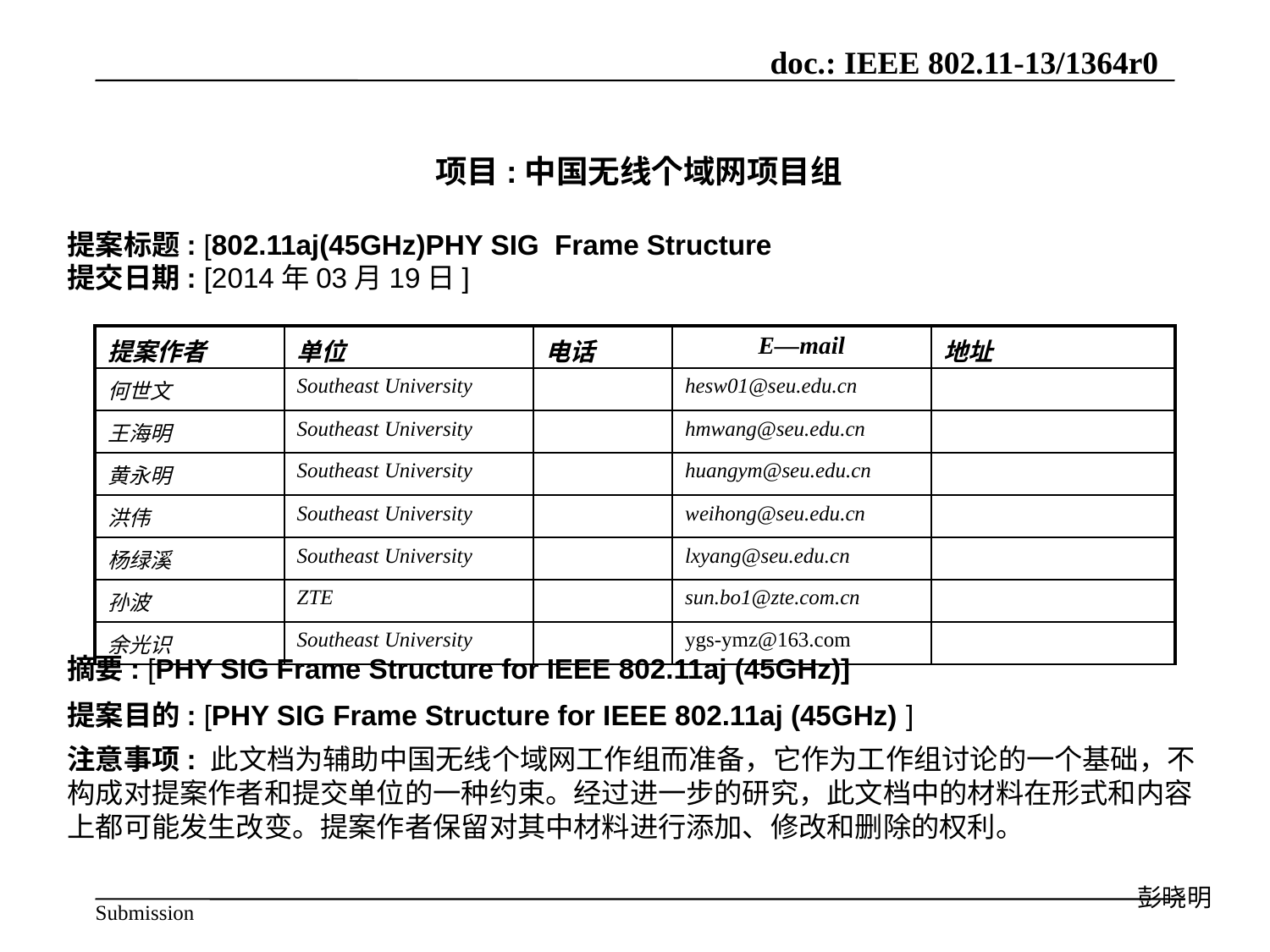

项目:中国无线个域网项目组

提案标题: [802.11aj(45GHz)PHY SIG  Frame Structure
提交日期: [2014年03月19日]

摘要: [PHY SIG Frame Structure for IEEE 802.11aj (45GHz)]
提案目的: [PHY SIG Frame Structure for IEEE 802.11aj (45GHz) ]
注意事项: 此文档为辅助中国无线个域网工作组而准备，它作为工作组讨论的一个基础，不构成对提案作者和提交单位的一种约束。经过进一步的研究，此文档中的材料在形式和内容上都可能发生改变。提案作者保留对其中材料进行添加、修改和删除的权利。

| 提案作者 | 单位 | 电话 | E—mail | 地址 |
| --- | --- | --- | --- | --- |
| 何世文 | Southeast University |  | hesw01@seu.edu.cn |  |
| 王海明 | Southeast University |  | hmwang@seu.edu.cn |  |
| 黄永明 | Southeast University |  | huangym@seu.edu.cn |  |
| 洪伟 | Southeast University |  | weihong@seu.edu.cn |  |
| 杨绿溪 | Southeast University |  | lxyang@seu.edu.cn |  |
| 孙波 | ZTE |  | sun.bo1@zte.com.cn |  |
| 余光识 | Southeast University |  | ygs-ymz@163.com |  |